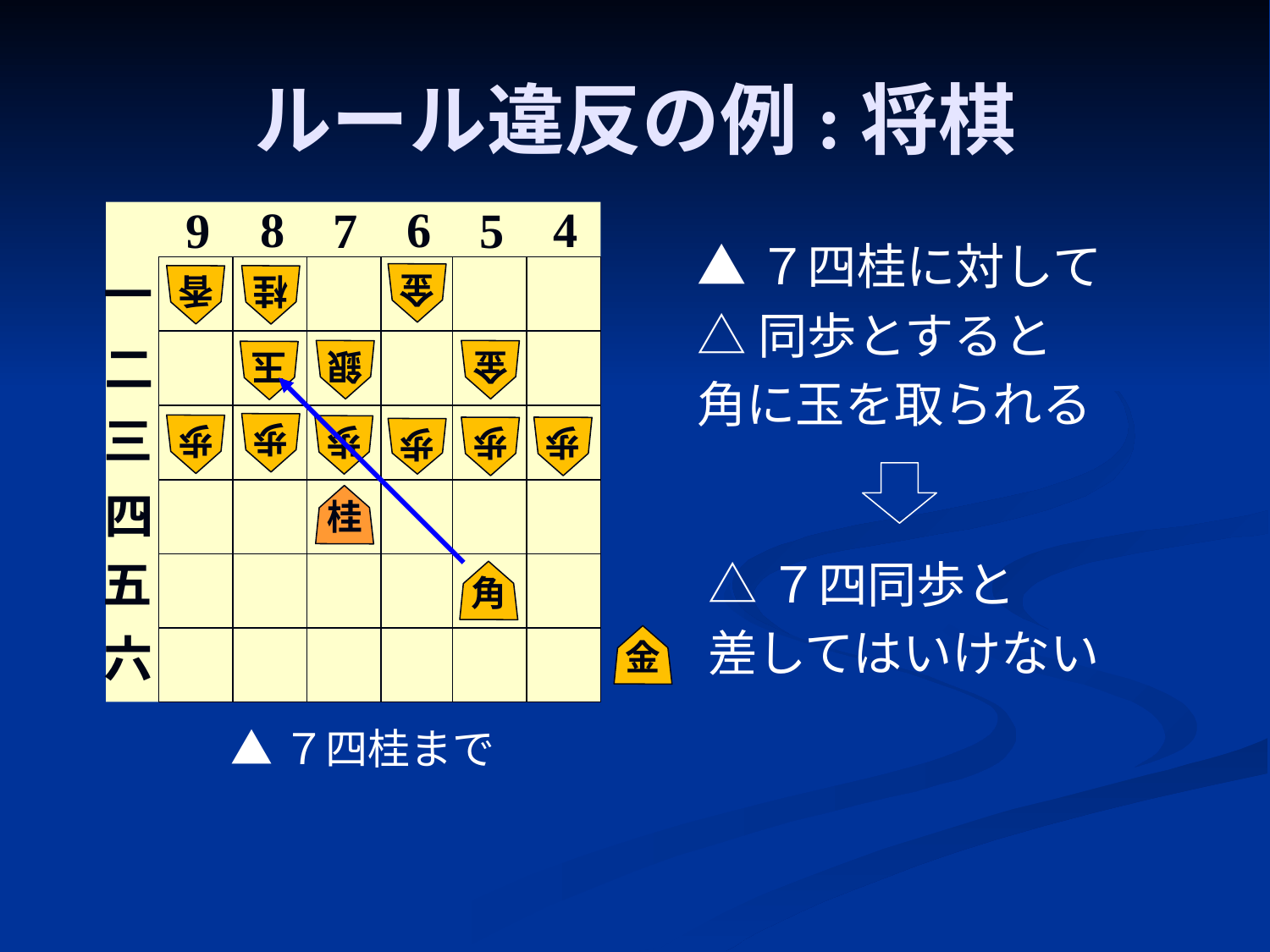

# ルール違反の例:将棋
6
8
4
7
9
5

▲７四桂に対して
△同歩とすると
角に玉を取られる
一

金
香
桂

二
銀
金
玉
三

歩
歩
歩
歩
歩
歩

△７四同歩と
差してはいけない
四

桂
五

角
六
金

▲７四桂まで